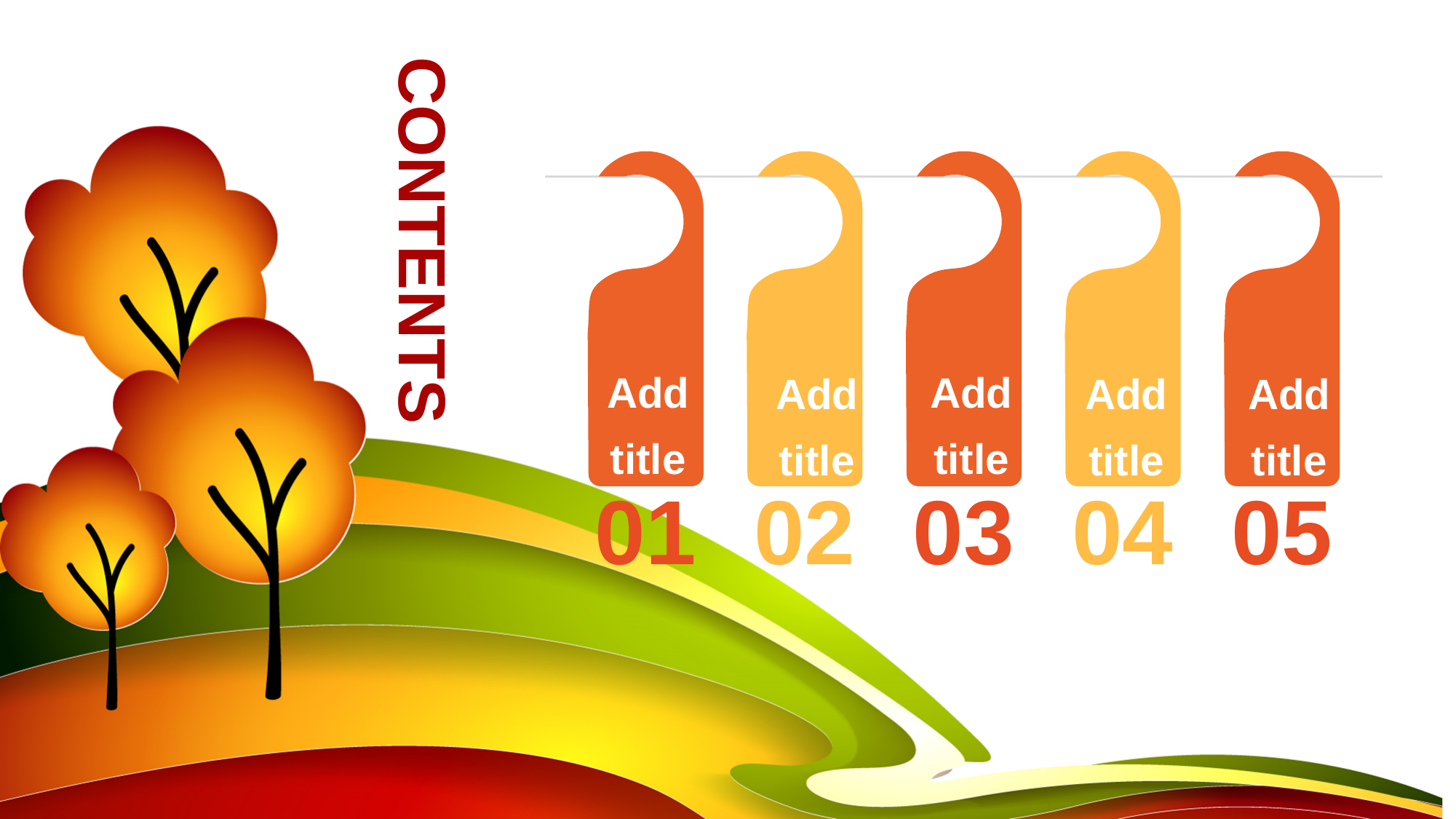

行业PPT模板http://www.1ppt.com/hangye/
CONTENTS

Add title
01

Add title
02

Add title
03

Add title
04

Add title
05